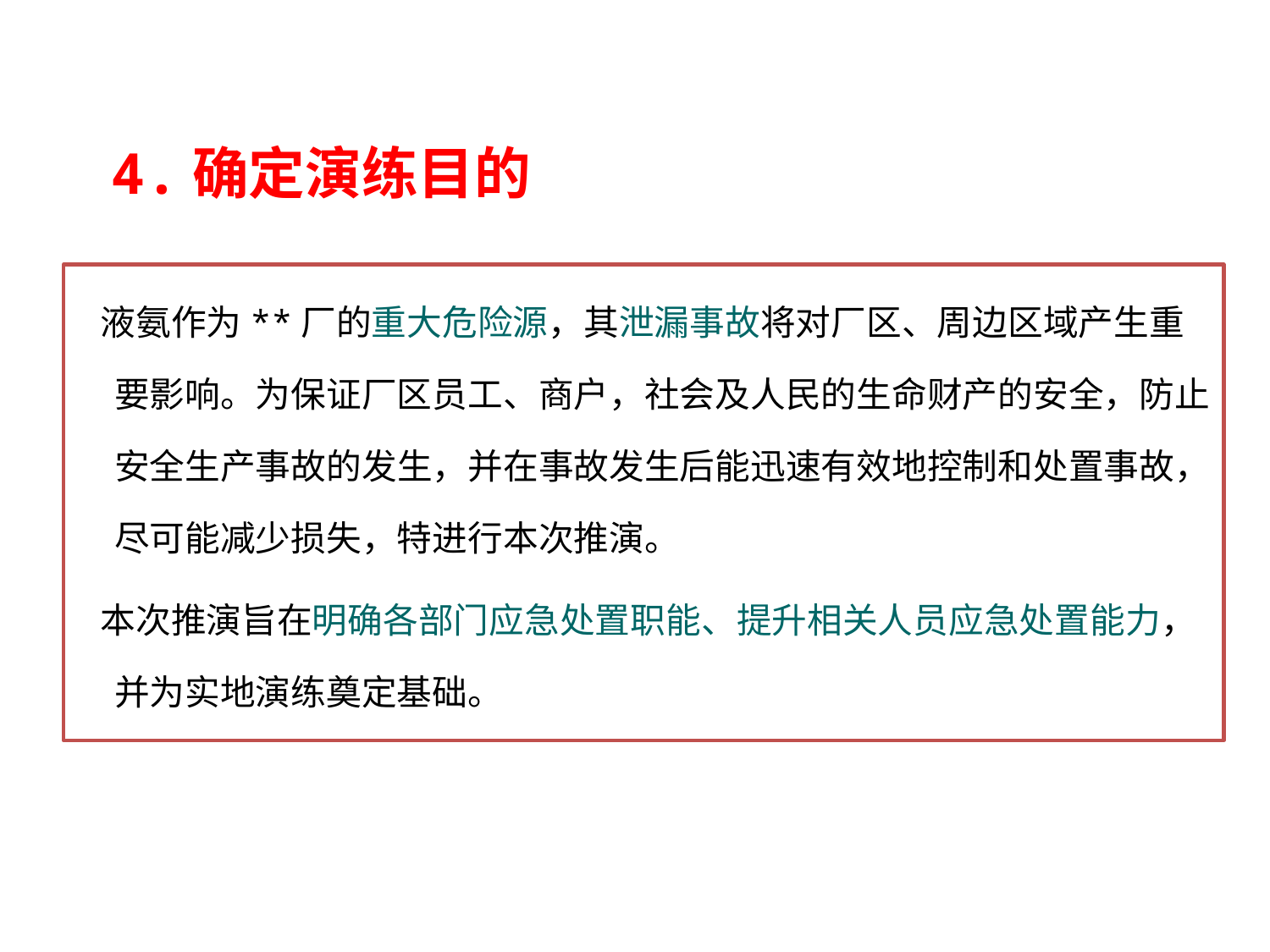

# 4.确定演练目的
  液氨作为**厂的重大危险源，其泄漏事故将对厂区、周边区域产生重要影响。为保证厂区员工、商户，社会及人民的生命财产的安全，防止安全生产事故的发生，并在事故发生后能迅速有效地控制和处置事故，尽可能减少损失，特进行本次推演。
  本次推演旨在明确各部门应急处置职能、提升相关人员应急处置能力，并为实地演练奠定基础。